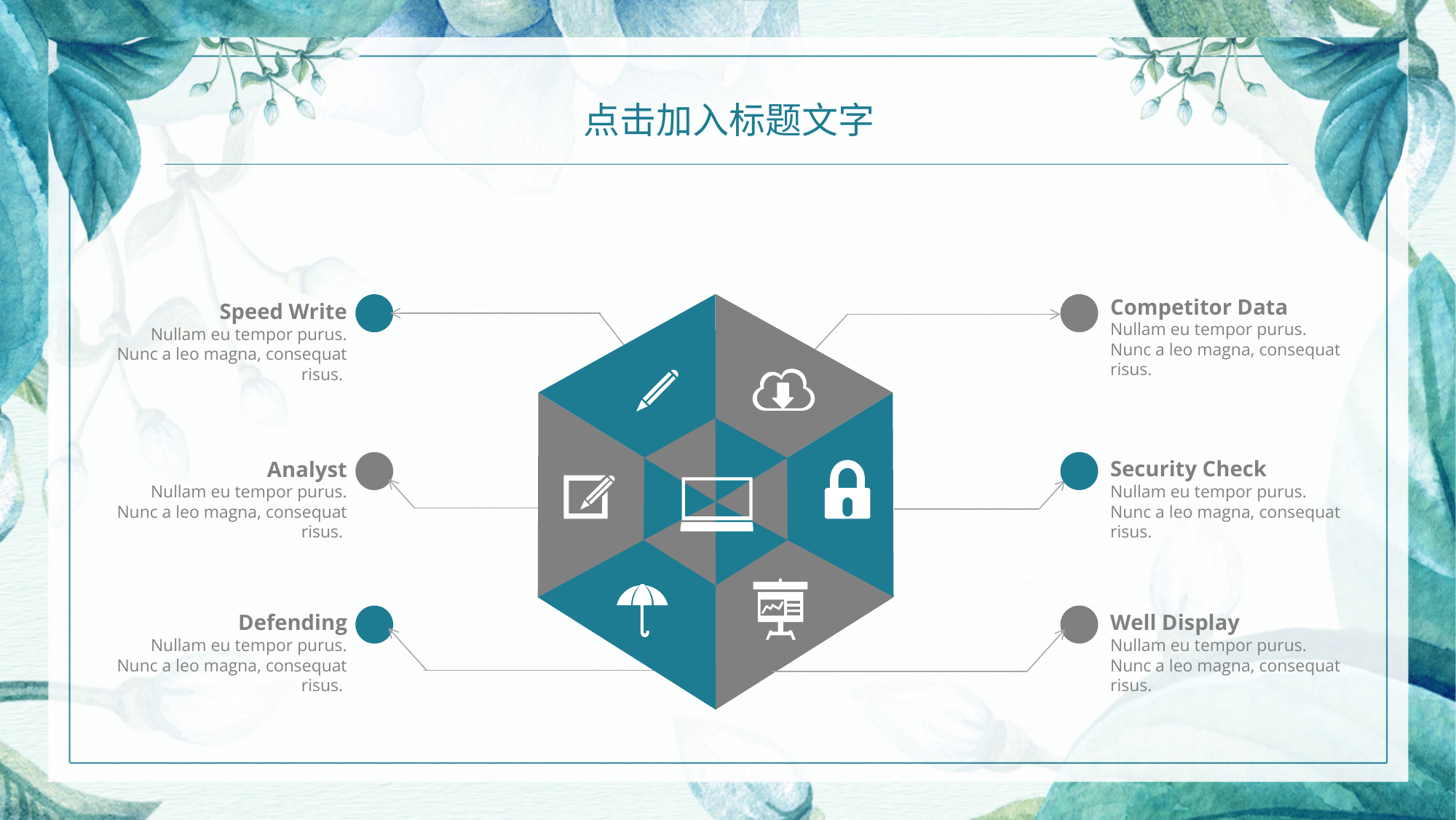

点击加入标题文字
Competitor Data
Nullam eu tempor purus. Nunc a leo magna, consequat risus.
Speed Write
Nullam eu tempor purus. Nunc a leo magna, consequat risus.

Security Check
Nullam eu tempor purus. Nunc a leo magna, consequat risus.
Analyst
Nullam eu tempor purus. Nunc a leo magna, consequat risus.

Well Display
Nullam eu tempor purus. Nunc a leo magna, consequat risus.
Defending
Nullam eu tempor purus. Nunc a leo magna, consequat risus.